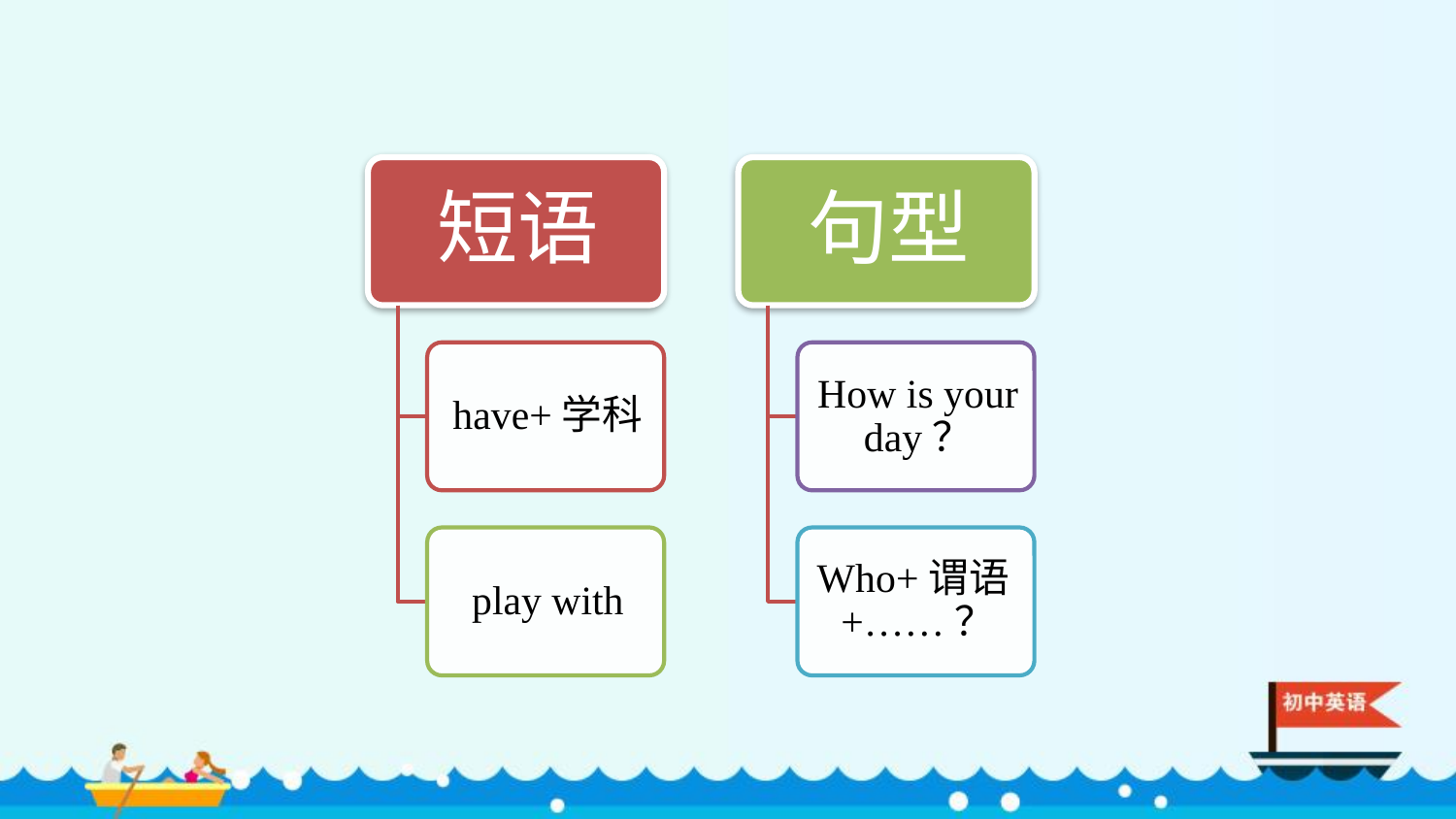

短语
have+学科
play with
句型
How is your day？
Who+谓语+……？